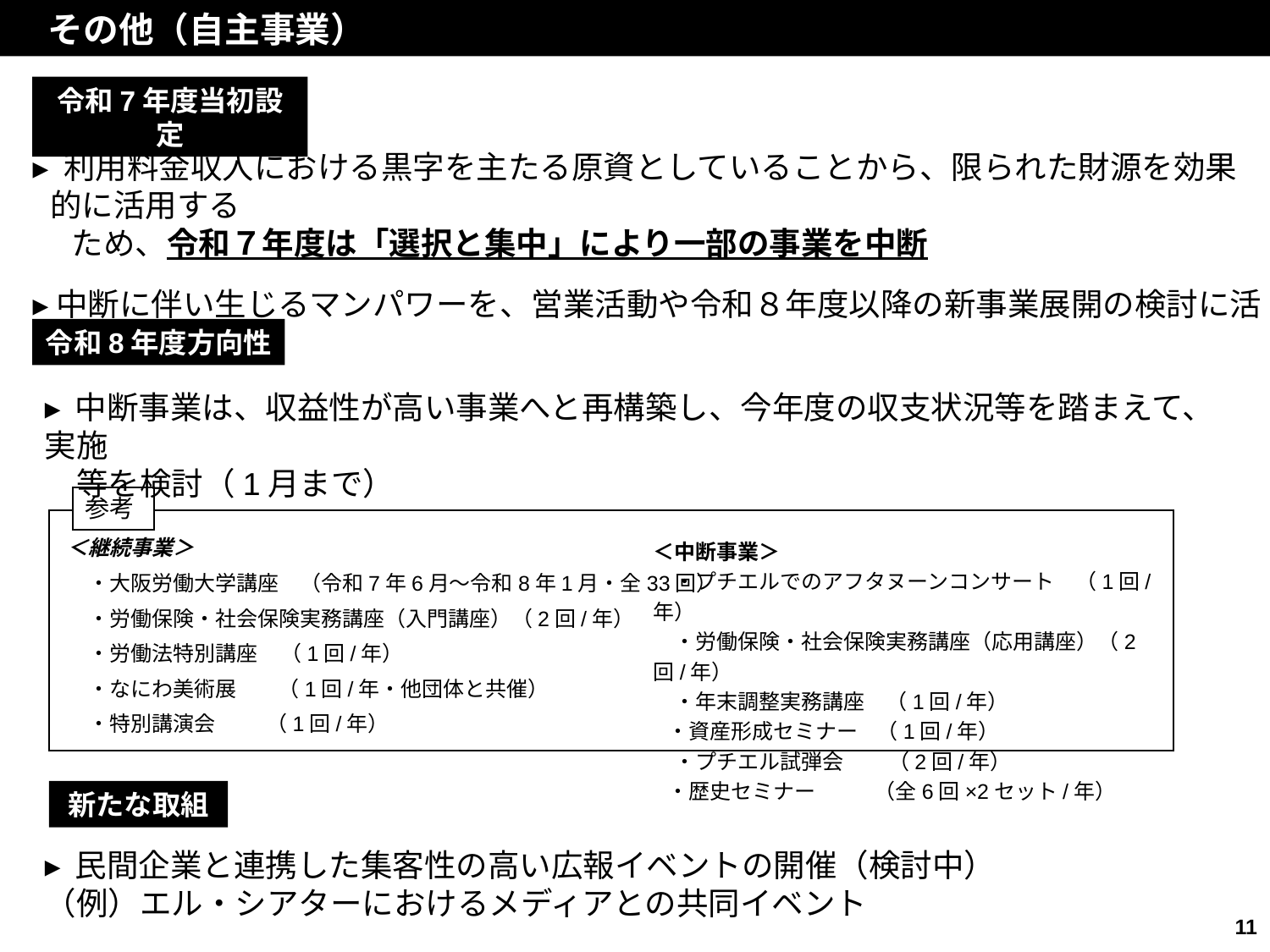

その他（自主事業）

令和7年度当初設定

▸ 利用料金収入における黒字を主たる原資としていることから、限られた財源を効果的に活用する
　 ため、令和７年度は「選択と集中」により一部の事業を中断

▸中断に伴い生じるマンパワーを、営業活動や令和８年度以降の新事業展開の検討に活用
令和8年度方向性
▸ 中断事業は、収益性が高い事業へと再構築し、今年度の収支状況等を踏まえて、実施
　等を検討（1月まで）
参考

＜継続事業＞
　・大阪労働大学講座　（令和7年6月～令和8年1月・全33回）
　・労働保険・社会保険実務講座（入門講座）（2回/年）
　・労働法特別講座     （1回/年）
　・なにわ美術展         （1回/年・他団体と共催）
　・特別講演会           （1回/年）

＜中断事業＞
　・プチエルでのアフタヌーンコンサート　（1回/年）
　・労働保険・社会保険実務講座（応用講座）（2回/年）
　・年末調整実務講座　（1回/年）
  ・資産形成セミナー    （1回/年）
　・プチエル試弾会　     （2回/年）
  ・歴史セミナー　        （全6回×2セット/年）

新たな取組
▸ 民間企業と連携した集客性の高い広報イベントの開催（検討中）
（例）エル・シアターにおけるメディアとの共同イベント
11